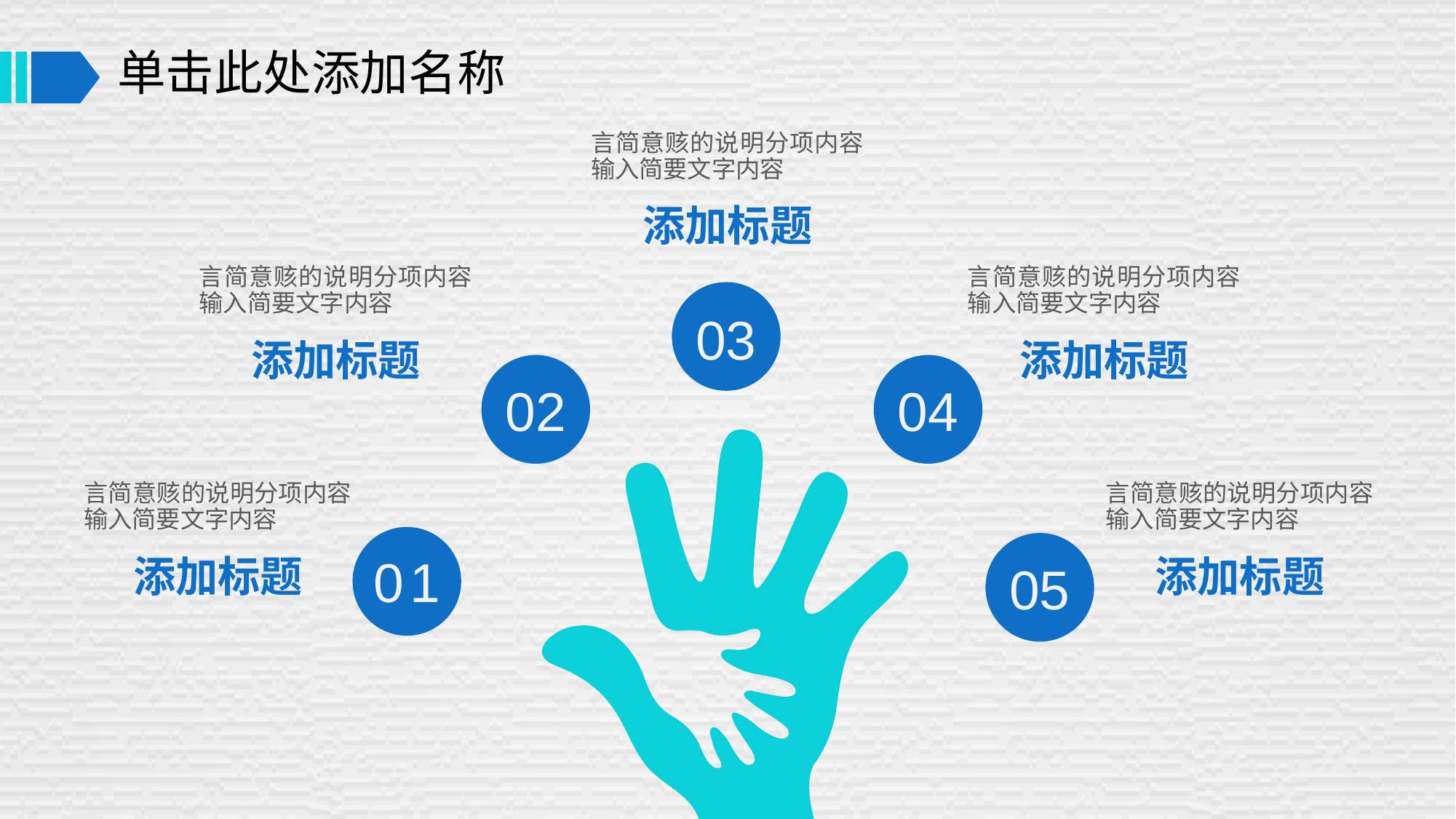

# 单击此处添加名称

言简意赅的说明分项内容输入简要文字内容
添加标题
言简意赅的说明分项内容输入简要文字内容
言简意赅的说明分项内容输入简要文字内容

03
添加标题
添加标题

02

04

言简意赅的说明分项内容输入简要文字内容
言简意赅的说明分项内容输入简要文字内容

01

05
添加标题
添加标题